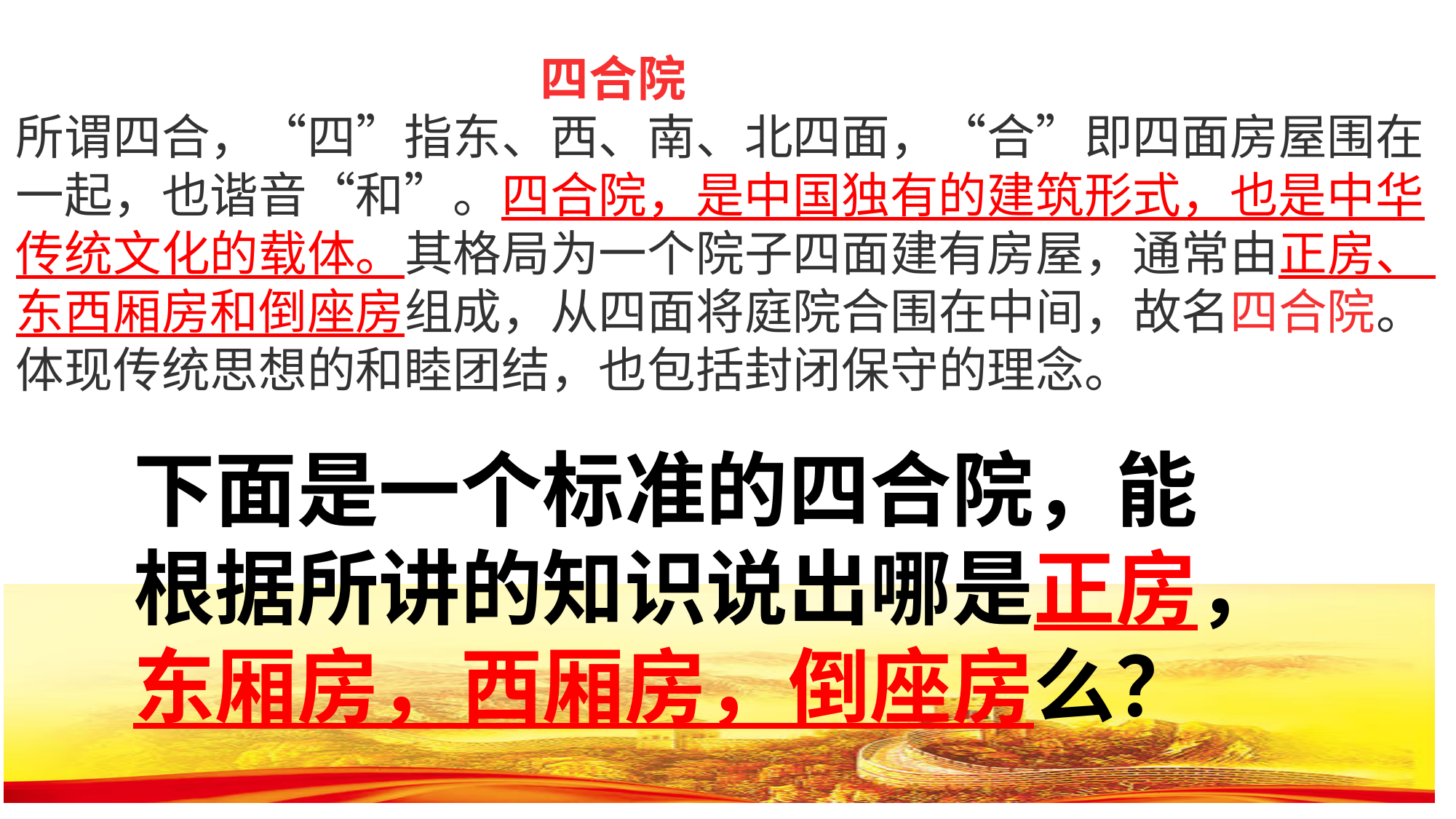

四合院
所谓四合，“四”指东、西、南、北四面，“合”即四面房屋围在一起，也谐音“和”。四合院，是中国独有的建筑形式，也是中华传统文化的载体。其格局为一个院子四面建有房屋，通常由正房、  东西厢房和倒座房组成，从四面将庭院合围在中间，故名四合院。体现传统思想的和睦团结，也包括封闭保守的理念。
下面是一个标准的四合院，能根据所讲的知识说出哪是正房，东厢房，西厢房，倒座房么？